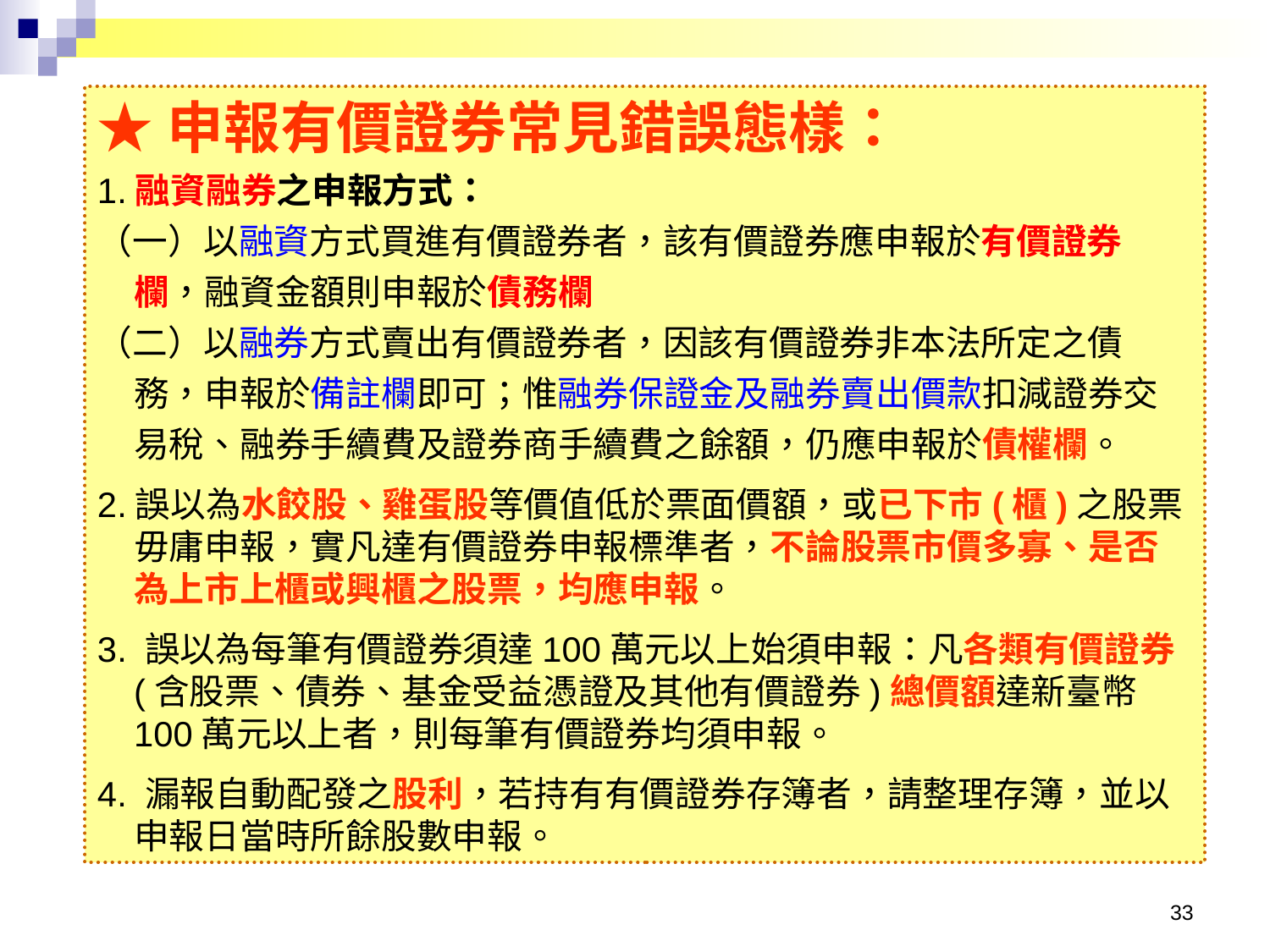

★申報有價證券常見錯誤態樣：
1.融資融券之申報方式：
（一）以融資方式買進有價證券者，該有價證券應申報於有價證券欄，融資金額則申報於債務欄
（二）以融券方式賣出有價證券者，因該有價證券非本法所定之債務，申報於備註欄即可；惟融券保證金及融券賣出價款扣減證券交易稅、融券手續費及證券商手續費之餘額，仍應申報於債權欄。
2.誤以為水餃股、雞蛋股等價值低於票面價額，或已下市(櫃)之股票毋庸申報，實凡達有價證券申報標準者，不論股票市價多寡、是否為上市上櫃或興櫃之股票，均應申報。
3. 誤以為每筆有價證券須達100萬元以上始須申報：凡各類有價證券(含股票、債券、基金受益憑證及其他有價證券)總價額達新臺幣100萬元以上者，則每筆有價證券均須申報。
4. 漏報自動配發之股利，若持有有價證券存簿者，請整理存簿，並以申報日當時所餘股數申報。
33